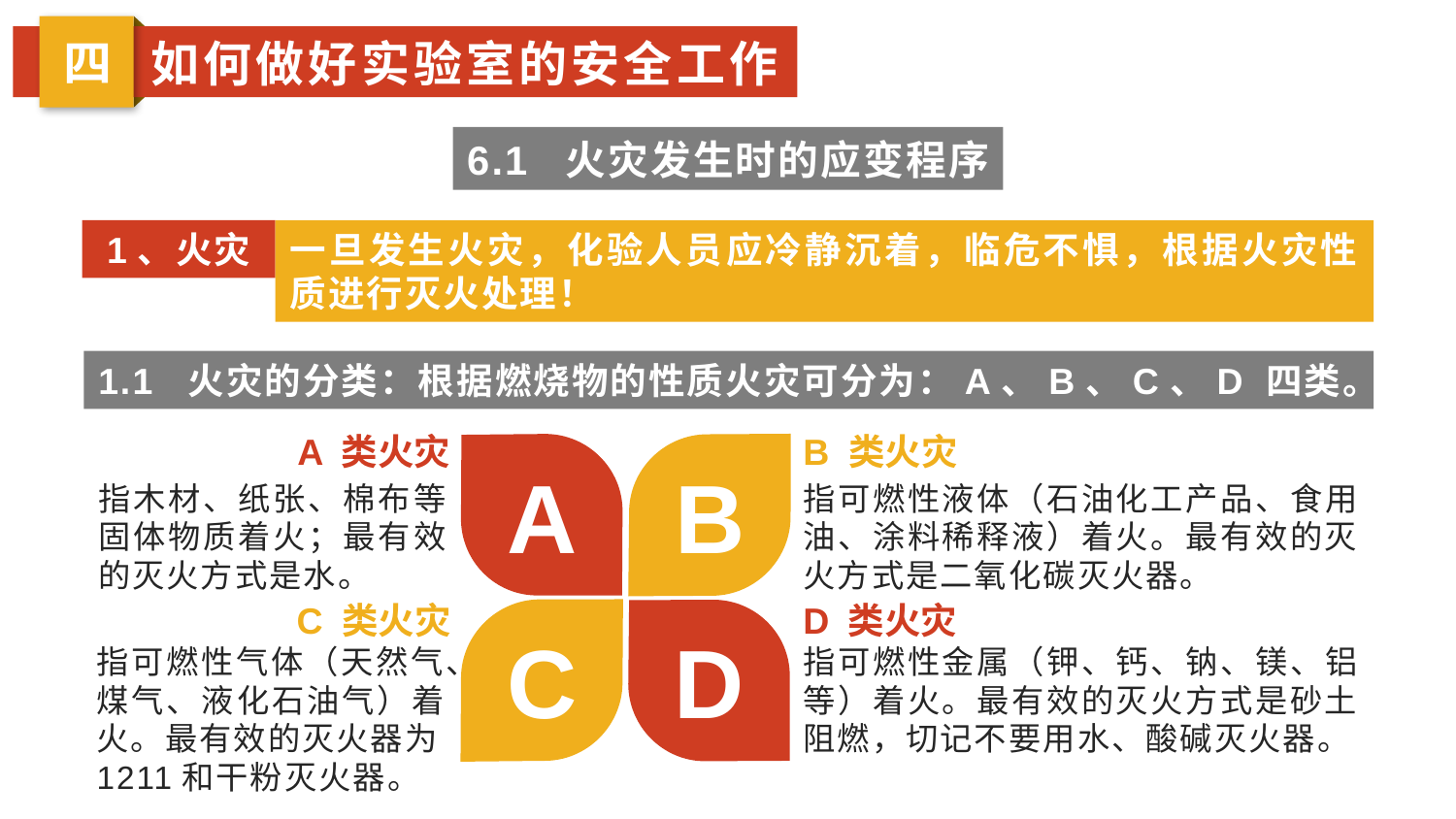

四

如何做好实验室的安全工作

6.1  火灾发生时的应变程序
1、火灾
一旦发生火灾，化验人员应冷静沉着，临危不惧，根据火灾性质进行灭火处理！
1.1  火灾的分类：根据燃烧物的性质火灾可分为：A、B、C、D 四类。

A
B

C
D
A 类火灾
B 类火灾
指木材、纸张、棉布等固体物质着火；最有效的灭火方式是水。
指可燃性液体（石油化工产品、食用油、涂料稀释液）着火。最有效的灭火方式是二氧化碳灭火器。
C 类火灾
D 类火灾
指可燃性气体（天然气、煤气、液化石油气）着火。最有效的灭火器为1211和干粉灭火器。
指可燃性金属（钾、钙、钠、镁、铝等）着火。最有效的灭火方式是砂土阻燃，切记不要用水、酸碱灭火器。